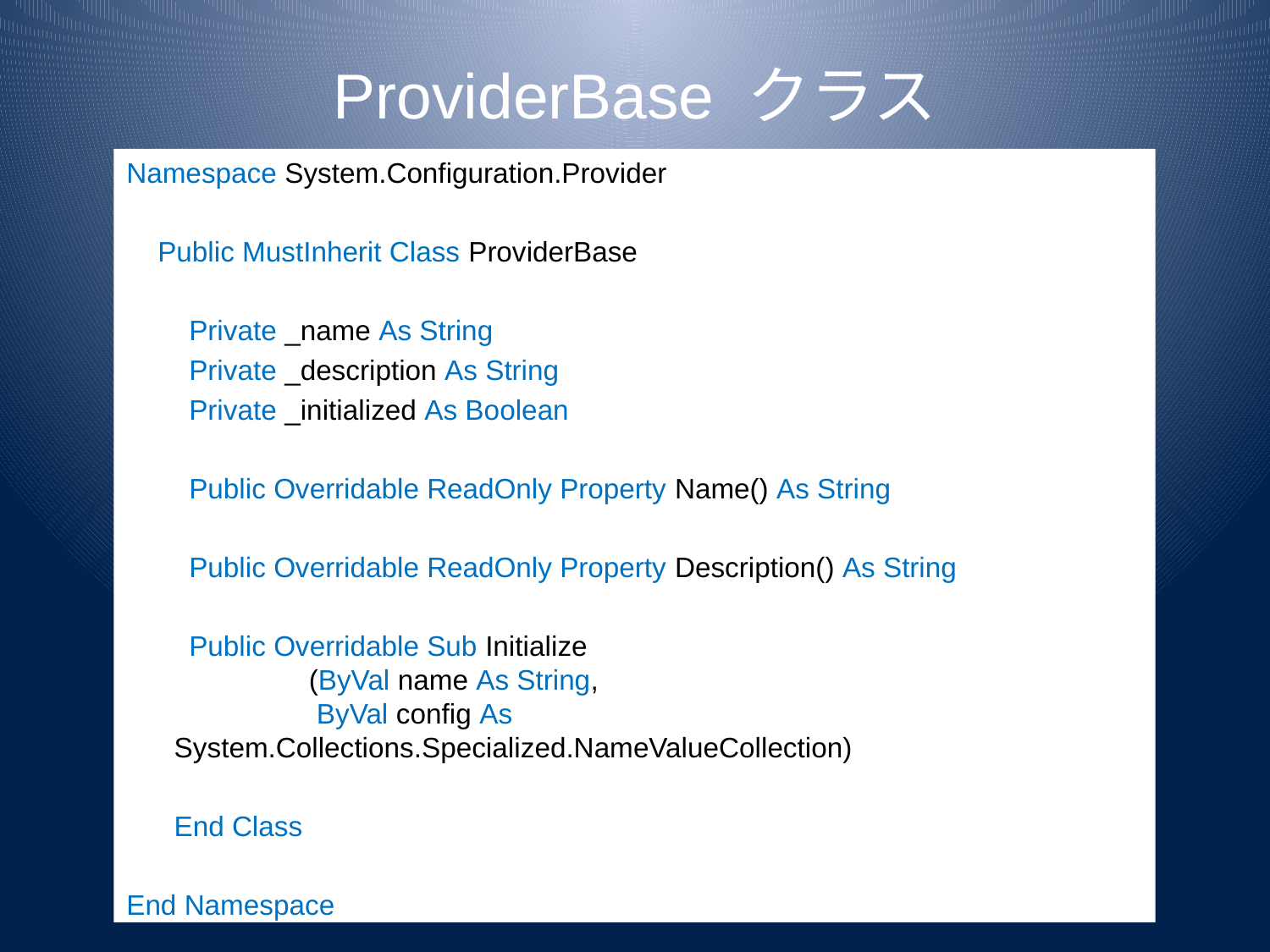

# ProviderBase クラス
Namespace System.Configuration.Provider

    Public MustInherit Class ProviderBase

        Private _name As String
        Private _description As String
        Private _initialized As Boolean

        Public Overridable ReadOnly Property Name() As String

        Public Overridable ReadOnly Property Description() As String

        Public Overridable Sub Initialize
 	 (ByVal name As String,
	  ByVal config As System.Collections.Specialized.NameValueCollection)

	End Class

End Namespace